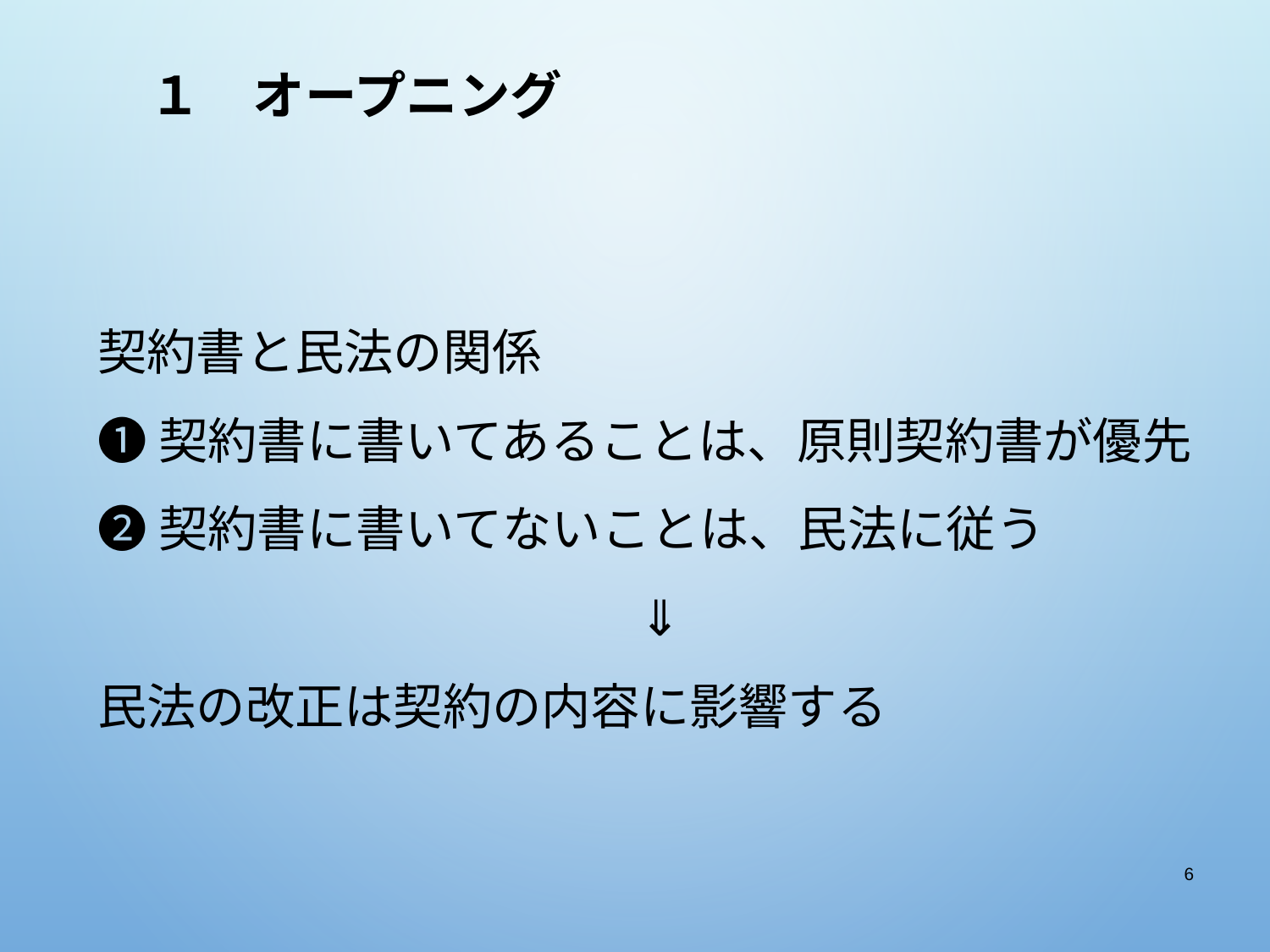

# １　オープニング

契約書と民法の関係
❶契約書に書いてあることは、原則契約書が優先
➋契約書に書いてないことは、民法に従う
⇓
民法の改正は契約の内容に影響する

6